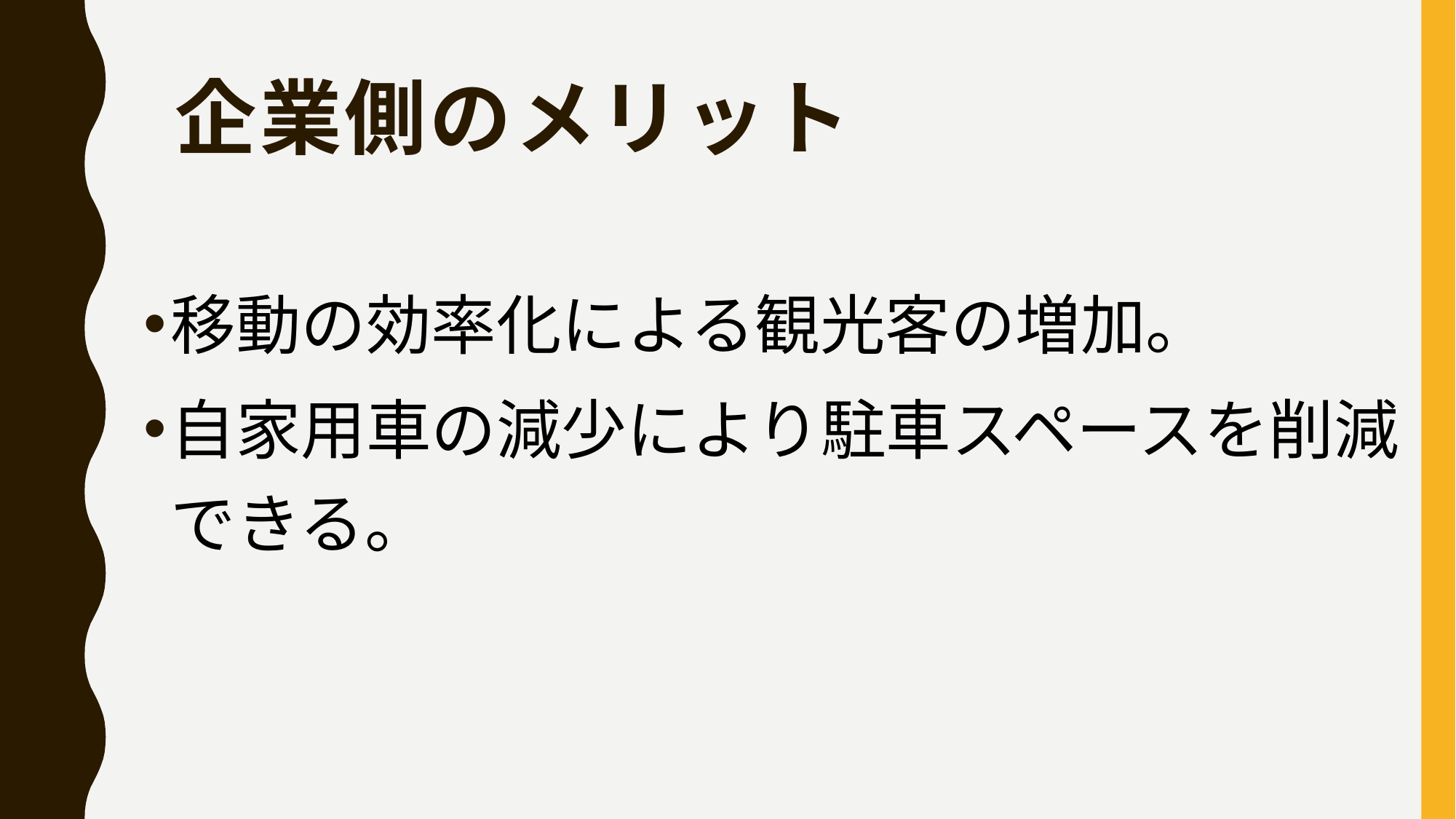

# 企業側のメリット
移動の効率化による観光客の増加。
自家用車の減少により駐車スペースを削減できる。